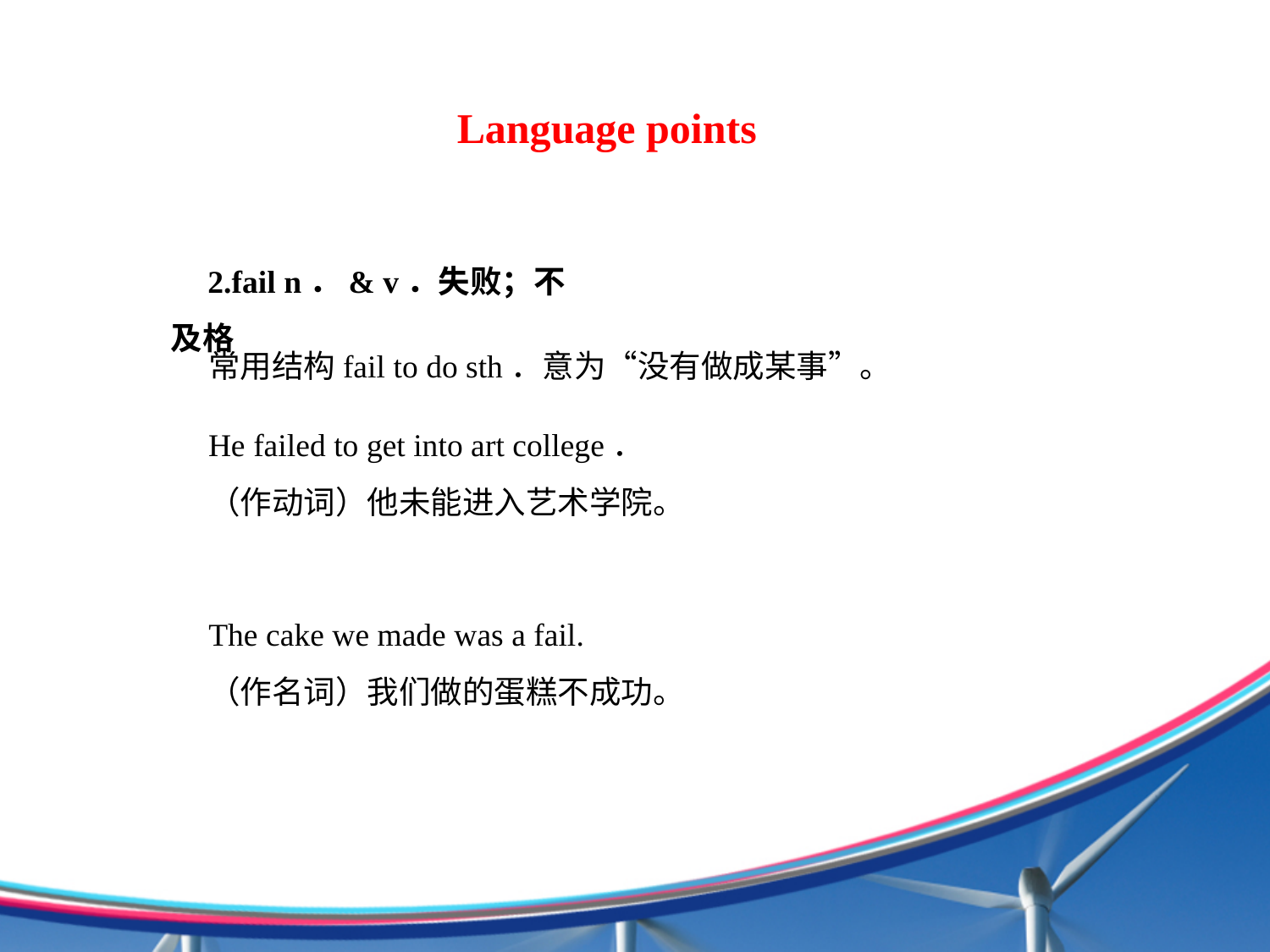

Language points
2.fail n．& v．失败；不及格
常用结构fail to do sth．意为“没有做成某事”。
He failed to get into art college．
（作动词）他未能进入艺术学院。
The cake we made was a fail.
（作名词）我们做的蛋糕不成功。